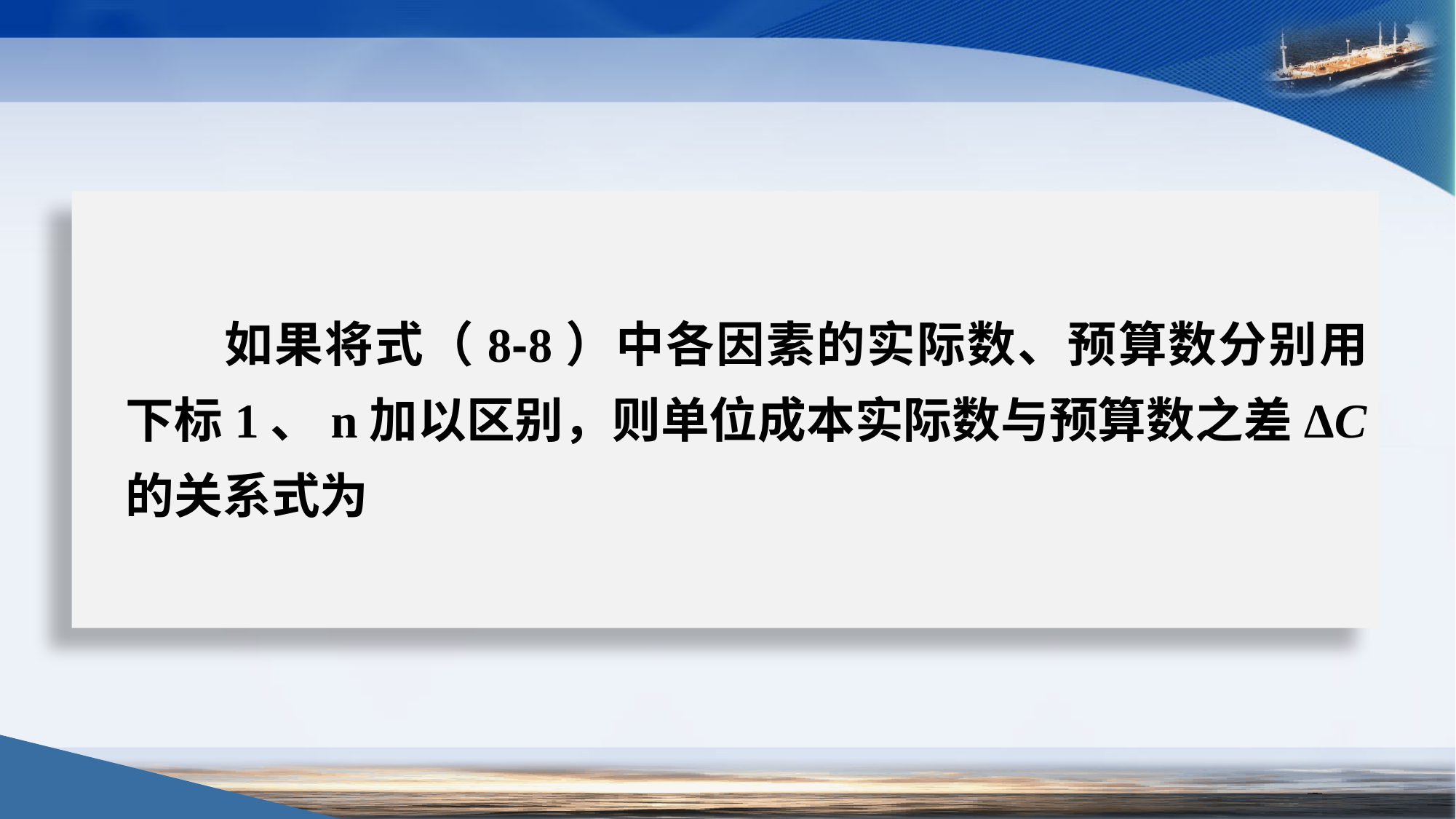

如果将式（8-8）中各因素的实际数、预算数分别用下标1、n加以区别，则单位成本实际数与预算数之差ΔC的关系式为